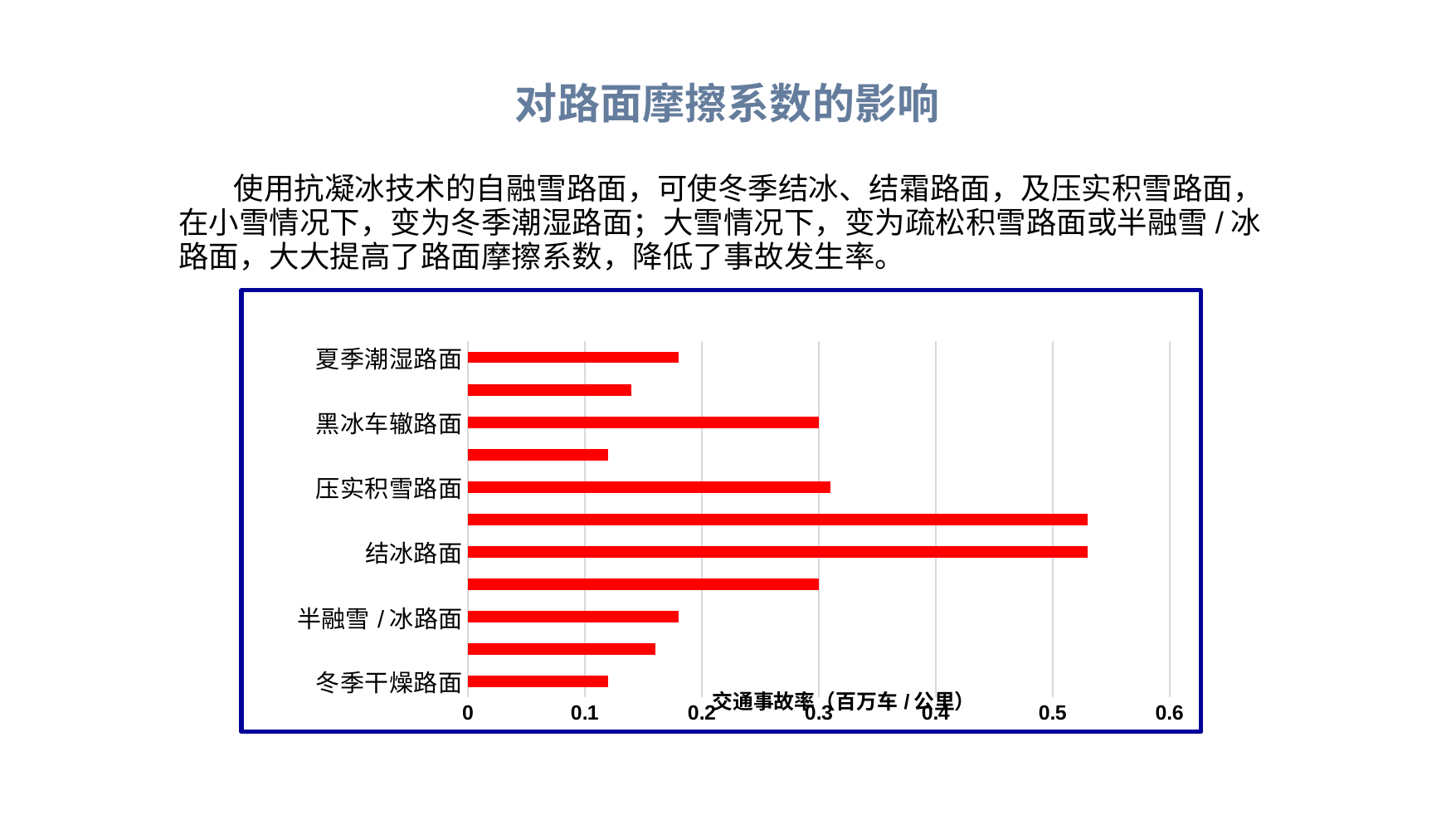

对路面摩擦系数的影响
       使用抗凝冰技术的自融雪路面，可使冬季结冰、结霜路面，及压实积雪路面，在小雪情况下，变为冬季潮湿路面；大雪情况下，变为疏松积雪路面或半融雪/冰路面，大大提高了路面摩擦系数，降低了事故发生率。

### Chart

| Category | 交通事故率 |
|---|---|
| 冬季干燥路面 | 0.12 |
| 冬季潮湿路面 | 0.16 |
| 半融雪/冰路面 | 0.18 |
| 疏松积雪路面 | 0.3 |
| 结冰路面 | 0.53 |
| 结霜路面 | 0.53 |
| 压实积雪路面 | 0.310000000000002 |
| 普通车辙路面 | 0.12 |
| 黑冰车辙路面 | 0.3 |
| 夏季干燥路面 | 0.14 |
| 夏季潮湿路面 | 0.18 |